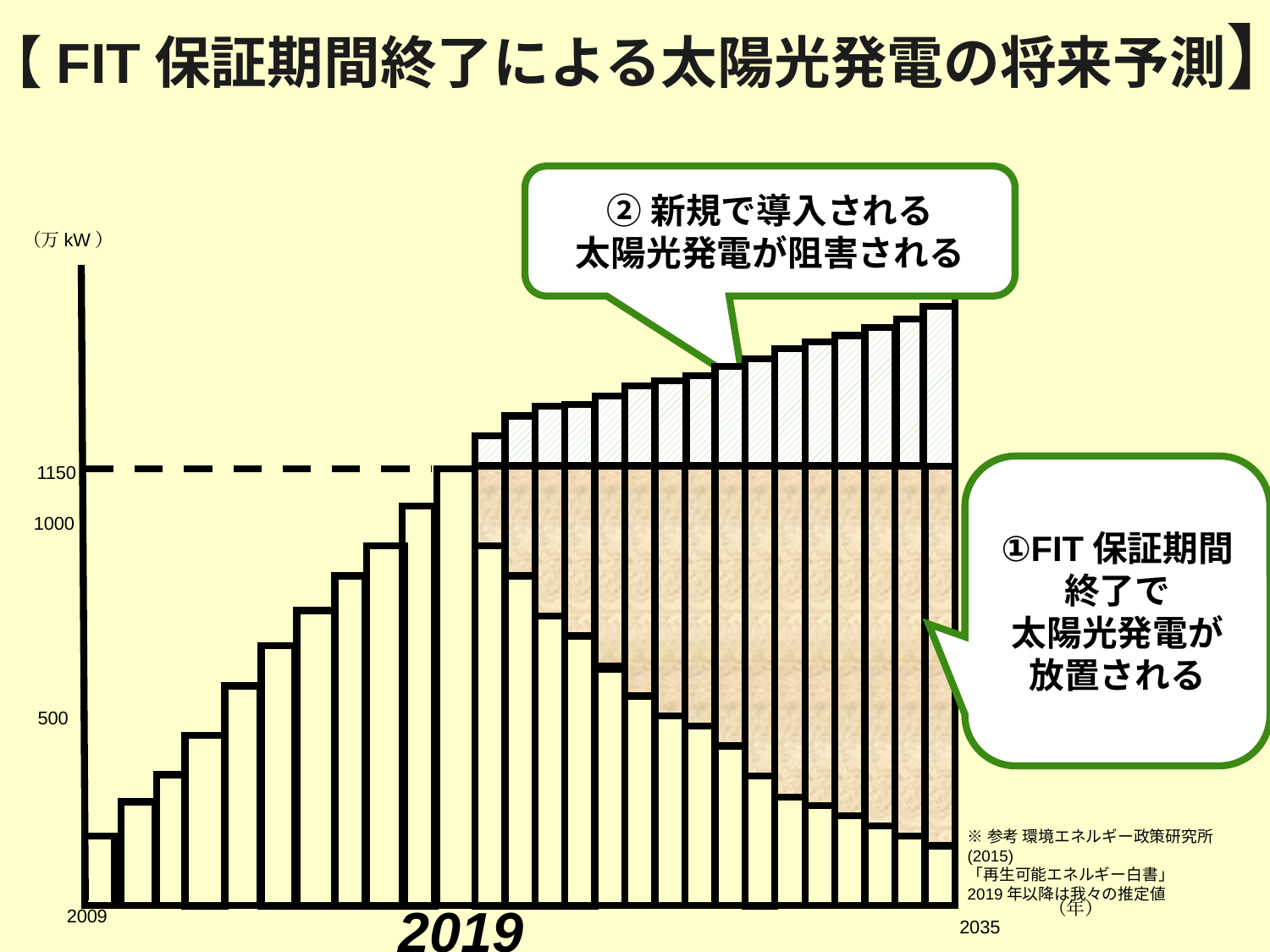

【FIT保証期間終了による太陽光発電の将来予測】
②新規で導入される
太陽光発電が阻害される
（万kW）

1150
①FIT保証期間終了で
太陽光発電が
放置される

1000

500

※参考 環境エネルギー政策研究所(2015)
「再生可能エネルギー白書」
2019年以降は我々の推定値

2019
（年）
2009
2035